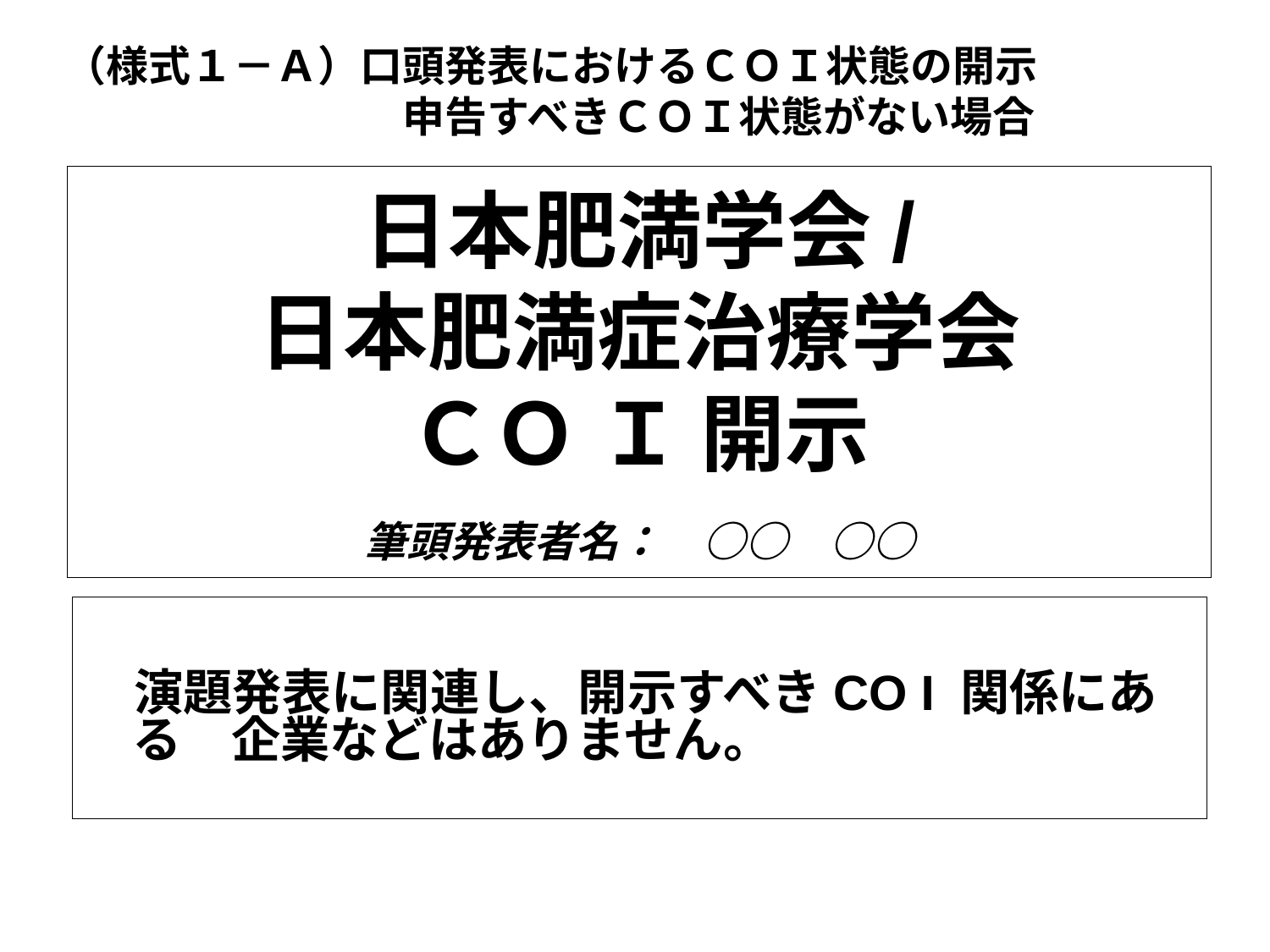

（様式１－Ａ）口頭発表におけるＣＯＩ状態の開示
　　　　　　　　申告すべきＣＯＩ状態がない場合
# 日本肥満学会/ 日本肥満症治療学会 ＣＯ Ｉ 開示 　 筆頭発表者名：　○○　○○

　演題発表に関連し、開示すべきCO I 関係にある　企業などはありません。